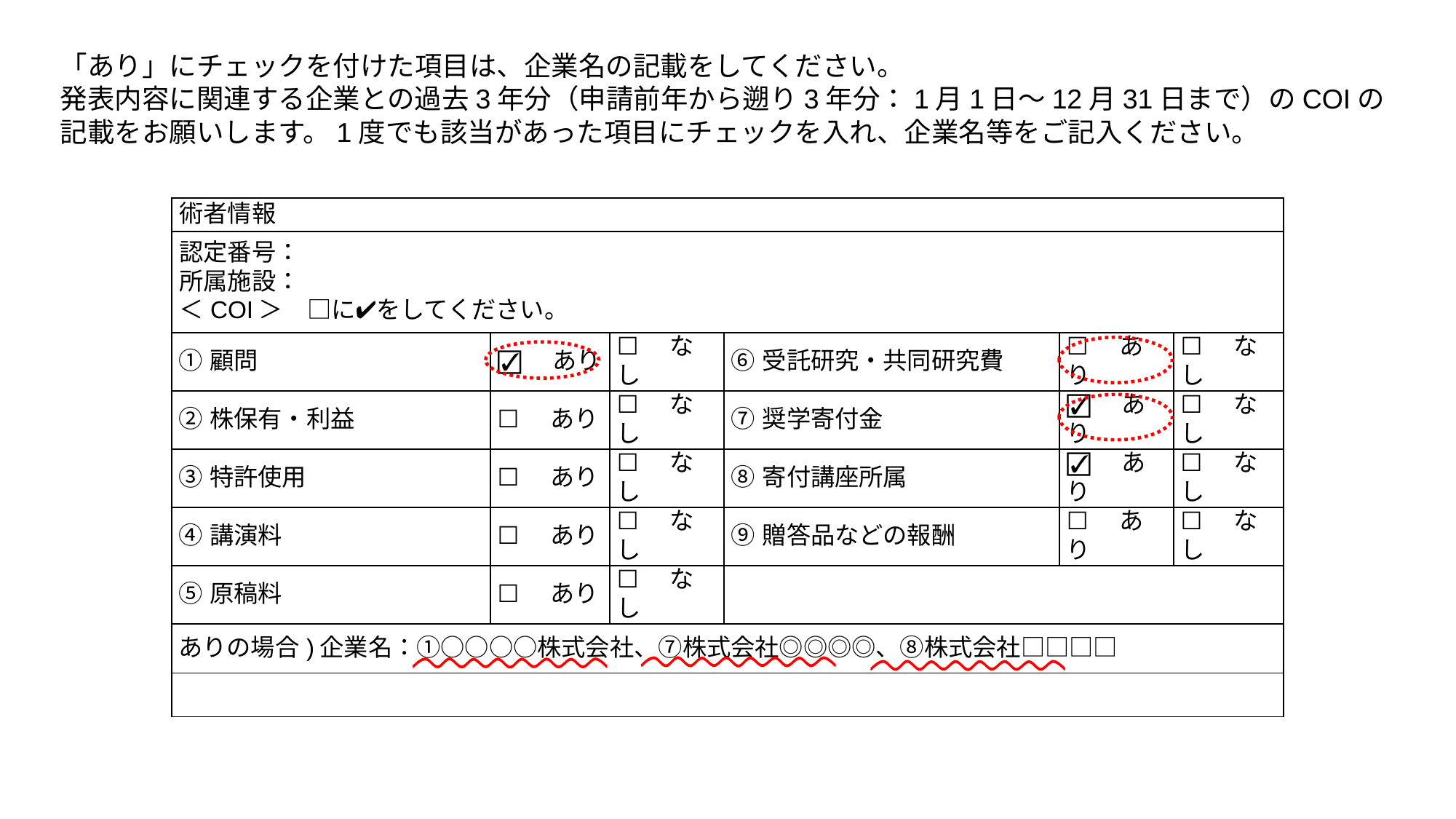

「あり」にチェックを付けた項目は、企業名の記載をしてください。
発表内容に関連する企業との過去3年分（申請前年から遡り3年分：1月1日～12月31日まで）のCOIの記載をお願いします。1度でも該当があった項目にチェックを入れ、企業名等をご記入ください。
| 術者情報 |  |  |  |  |  |
| --- | --- | --- | --- | --- | --- |
| 認定番号： 所属施設： ＜COI＞　□に✔をしてください。 |  |  |  |  |  |
| ①顧問 | ☑　あり | ☐　なし | ⑥受託研究・共同研究費 | ☐　あり | ☐　なし |
| ②株保有・利益 | ☐　あり | ☐　なし | ⑦奨学寄付金 | ☑　あり | ☐　なし |
| ③特許使用 | ☐　あり | ☐　なし | ⑧寄付講座所属 | ☑　あり | ☐　なし |
| ④講演料 | ☐　あり | ☐　なし | ⑨贈答品などの報酬 | ☐　あり | ☐　なし |
| ⑤原稿料 | ☐　あり | ☐　なし |  |  |  |
| ありの場合)企業名：①○○○○株式会社、⑦株式会社◎◎◎◎、⑧株式会社□□□□ |  |  |  |  |  |
|  |  |  |  |  |  |